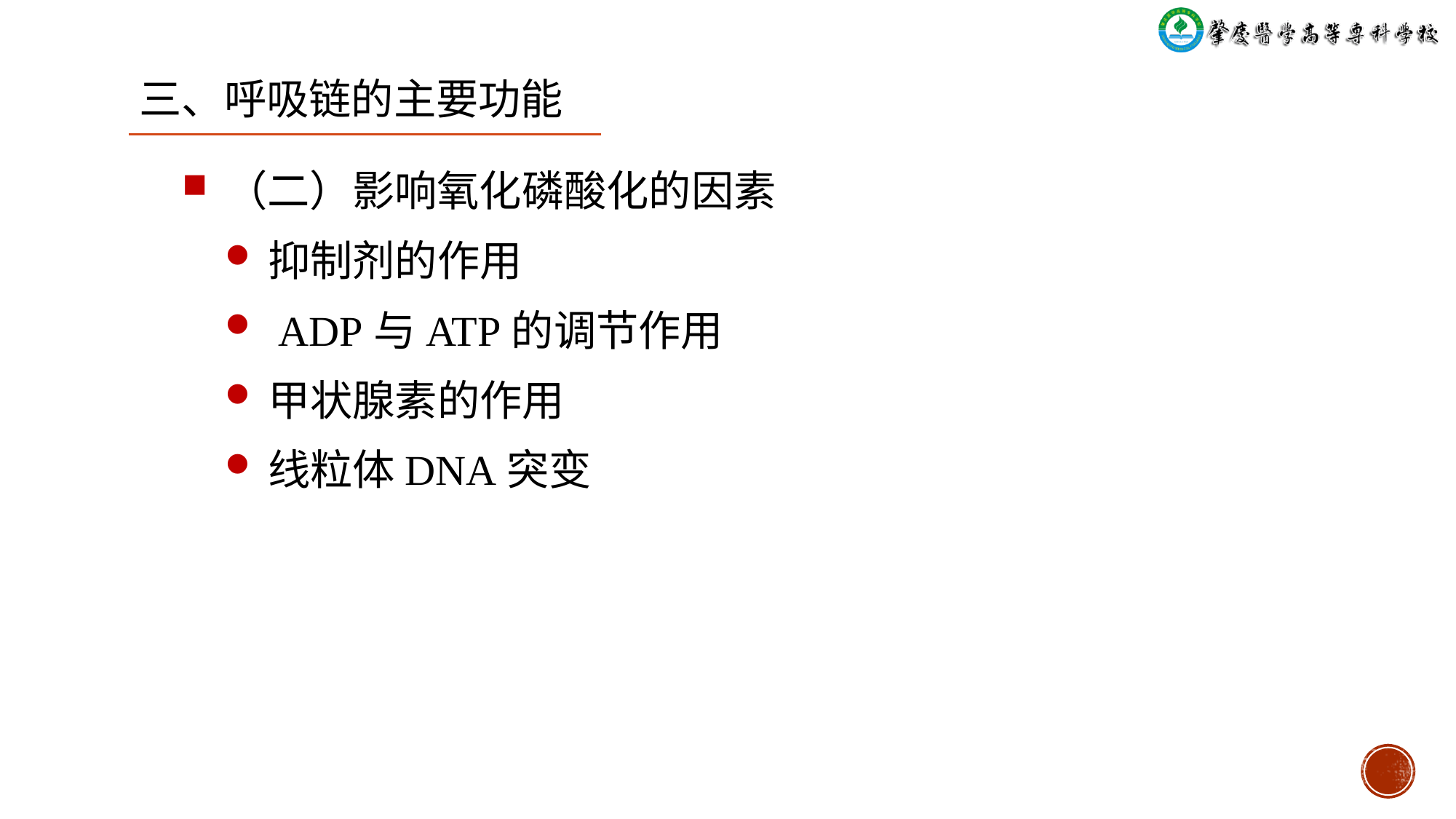

三、呼吸链的主要功能
（二）影响氧化磷酸化的因素
抑制剂的作用
 ADP与ATP的调节作用
甲状腺素的作用
线粒体DNA突变